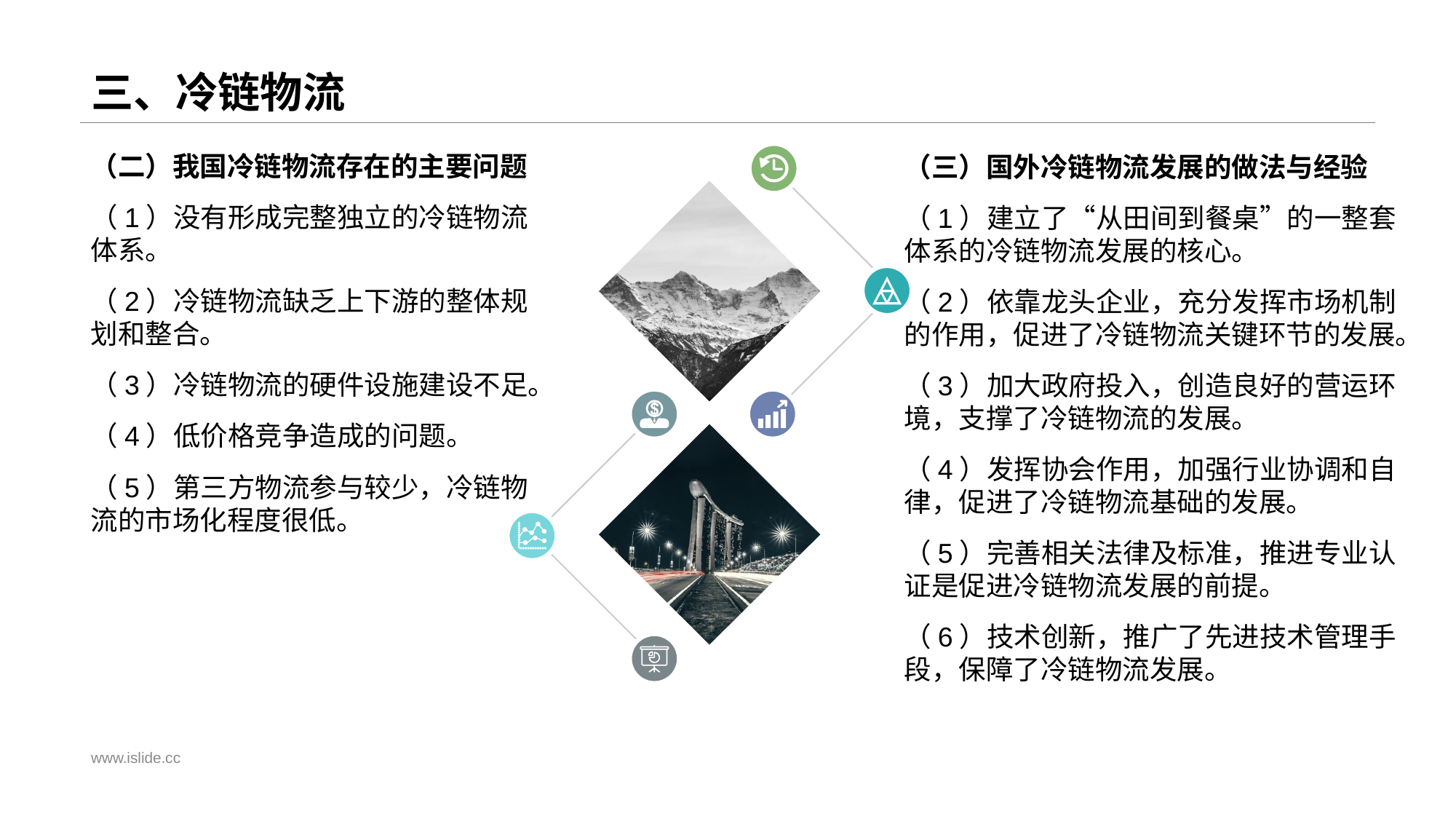

# 三、冷链物流

（二）我国冷链物流存在的主要问题
（1）没有形成完整独立的冷链物流体系。
（2）冷链物流缺乏上下游的整体规划和整合。
（3）冷链物流的硬件设施建设不足。
（4）低价格竞争造成的问题。
（5）第三方物流参与较少，冷链物流的市场化程度很低。
（三）国外冷链物流发展的做法与经验
（1）建立了“从田间到餐桌”的一整套体系的冷链物流发展的核心。
（2）依靠龙头企业，充分发挥市场机制的作用，促进了冷链物流关键环节的发展。
（3）加大政府投入，创造良好的营运环境，支撑了冷链物流的发展。
（4）发挥协会作用，加强行业协调和自律，促进了冷链物流基础的发展。
（5）完善相关法律及标准，推进专业认证是促进冷链物流发展的前提。
（6）技术创新，推广了先进技术管理手段，保障了冷链物流发展。

www.islide.cc
9